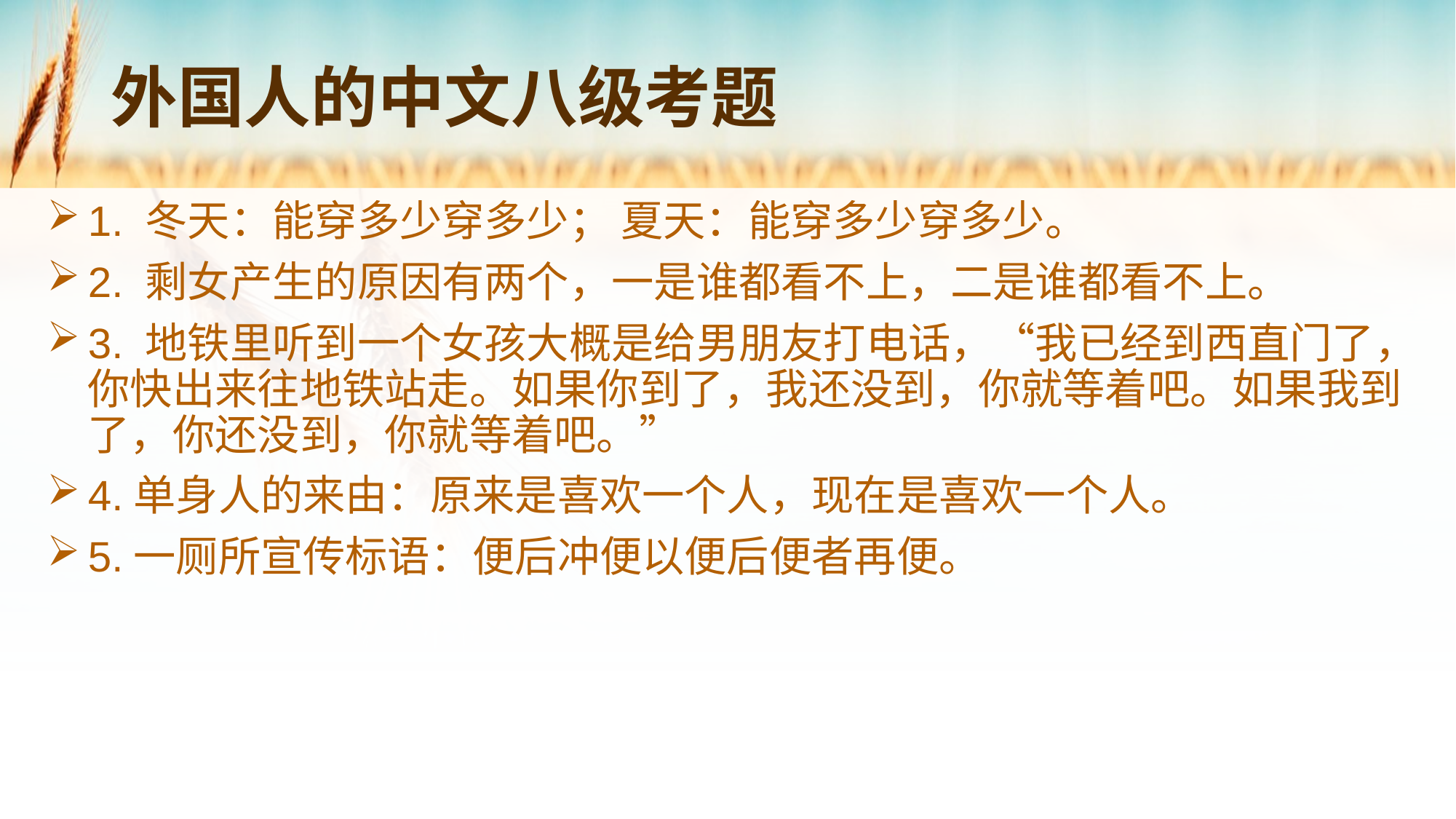

# 外国人的中文八级考题
1. 冬天：能穿多少穿多少； 夏天：能穿多少穿多少。
2. 剩女产生的原因有两个，一是谁都看不上，二是谁都看不上。
3. 地铁里听到一个女孩大概是给男朋友打电话，“我已经到西直门了，你快出来往地铁站走。如果你到了，我还没到，你就等着吧。如果我到了，你还没到，你就等着吧。”
4.单身人的来由：原来是喜欢一个人，现在是喜欢一个人。
5.一厕所宣传标语：便后冲便以便后便者再便。